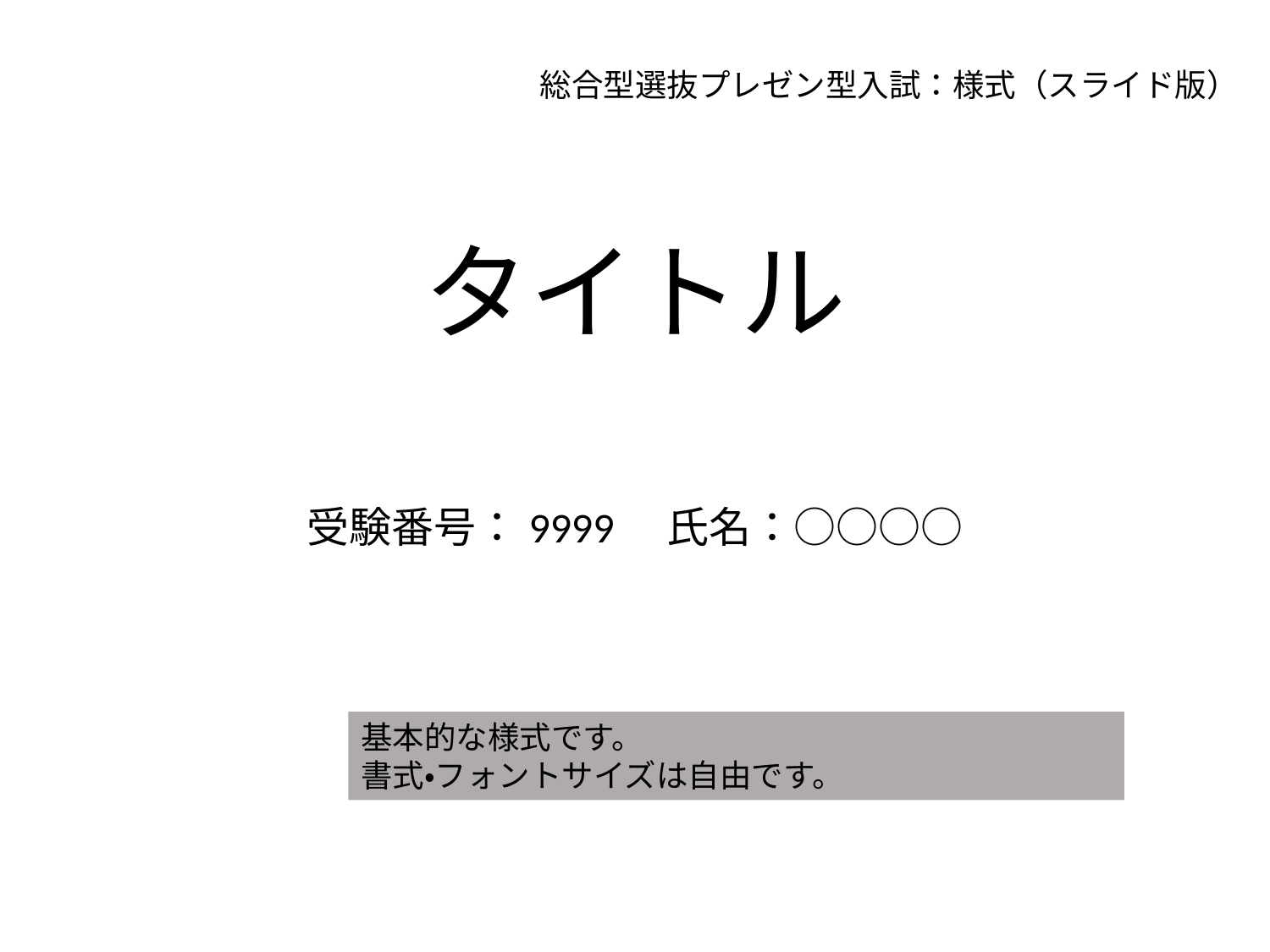

総合型選抜プレゼン型入試：様式（スライド版）
# タイトル
受験番号：9999　氏名：○○○○
基本的な様式です。
書式・フォントサイズは自由です。